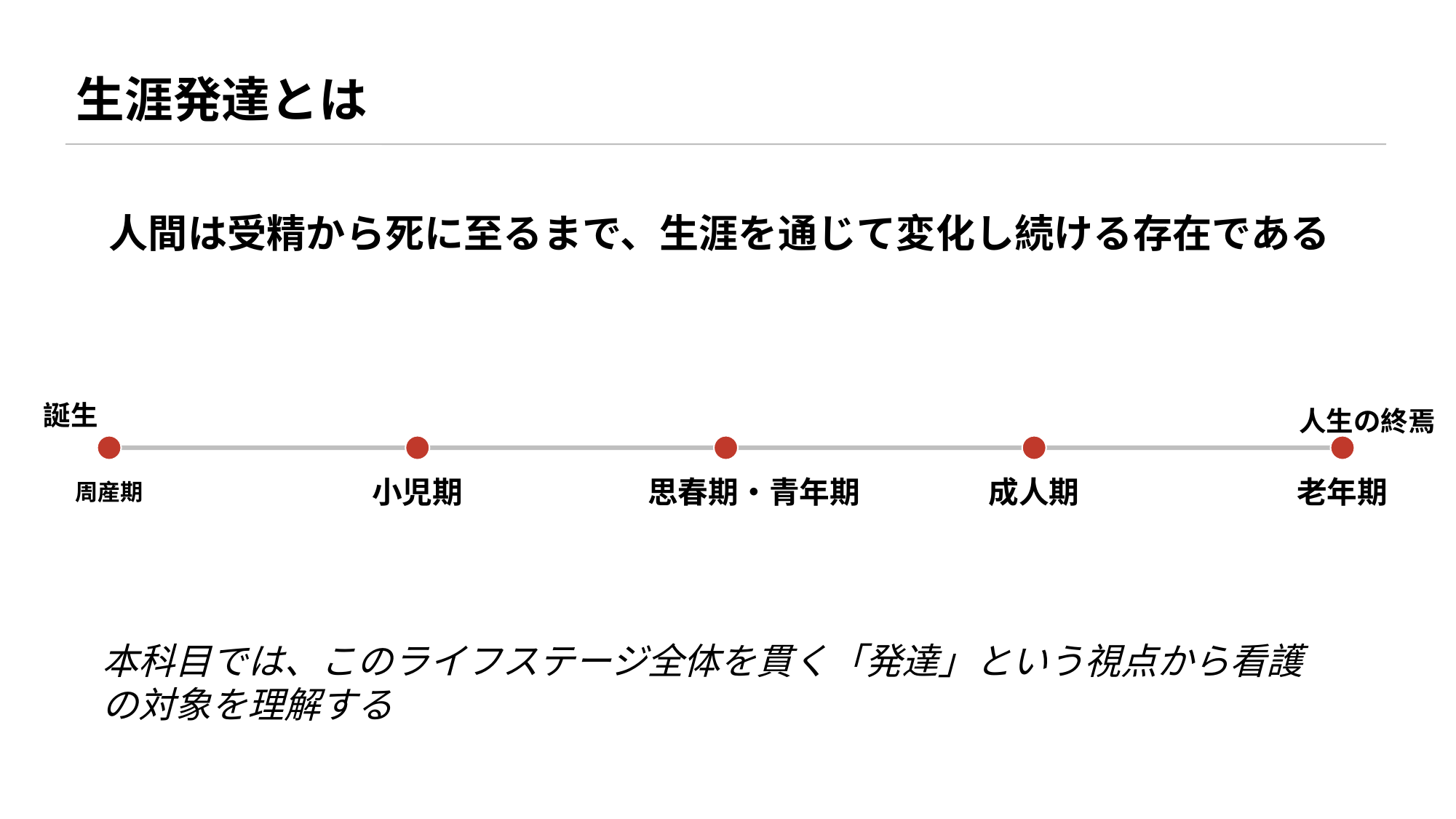

生涯発達とは

人間は受精から死に至るまで、生涯を通じて変化し続ける存在である
誕生
人生の終焉

周産期
小児期
思春期・青年期
成人期
老年期
本科目では、このライフステージ全体を貫く「発達」という視点から看護の対象を理解する